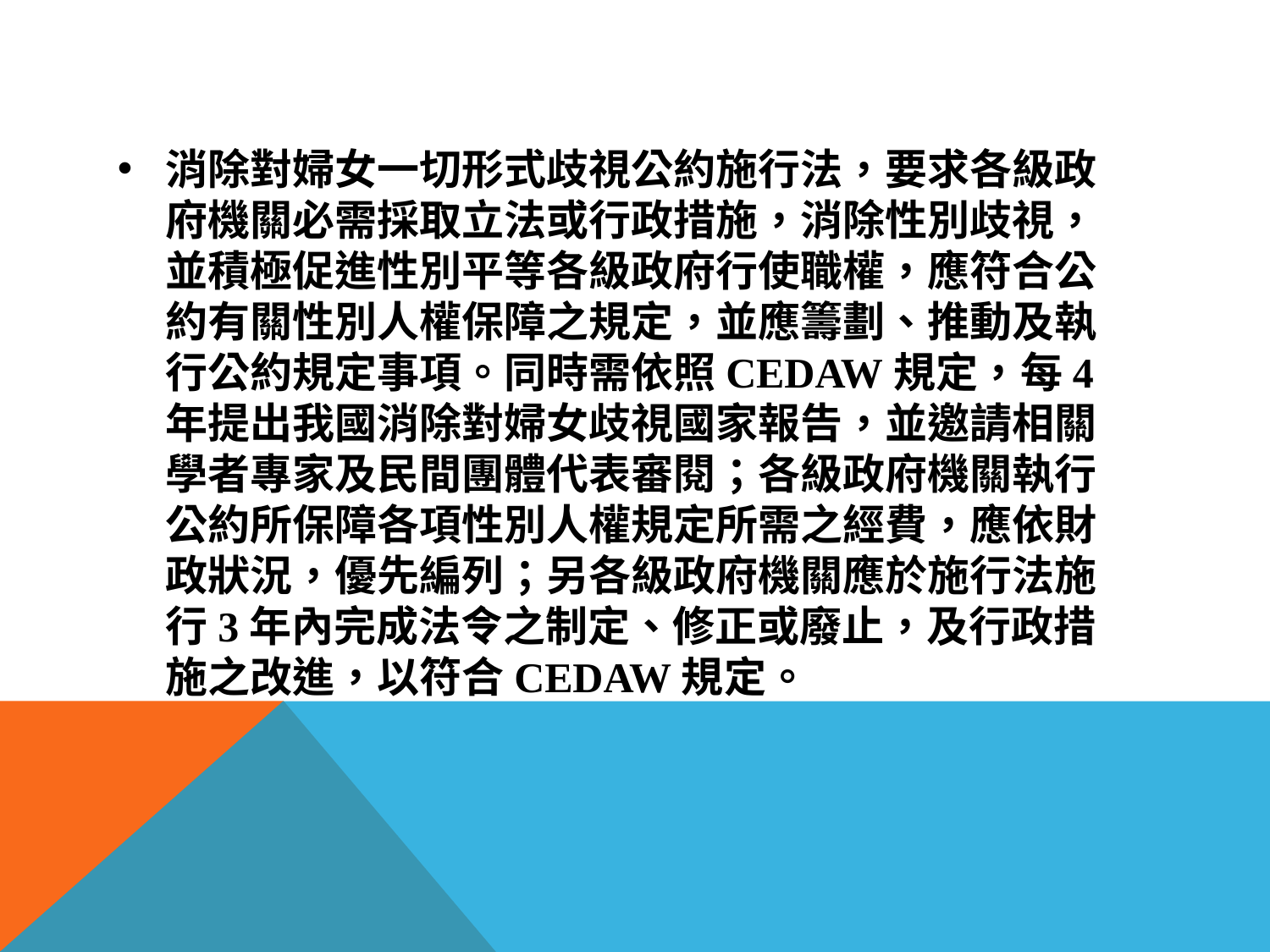

消除對婦女一切形式歧視公約施行法，要求各級政府機關必需採取立法或行政措施，消除性別歧視，並積極促進性別平等各級政府行使職權，應符合公約有關性別人權保障之規定，並應籌劃、推動及執行公約規定事項。同時需依照CEDAW規定，每4年提出我國消除對婦女歧視國家報告，並邀請相關學者專家及民間團體代表審閱；各級政府機關執行公約所保障各項性別人權規定所需之經費，應依財政狀況，優先編列；另各級政府機關應於施行法施行3年內完成法令之制定、修正或廢止，及行政措施之改進，以符合CEDAW規定。